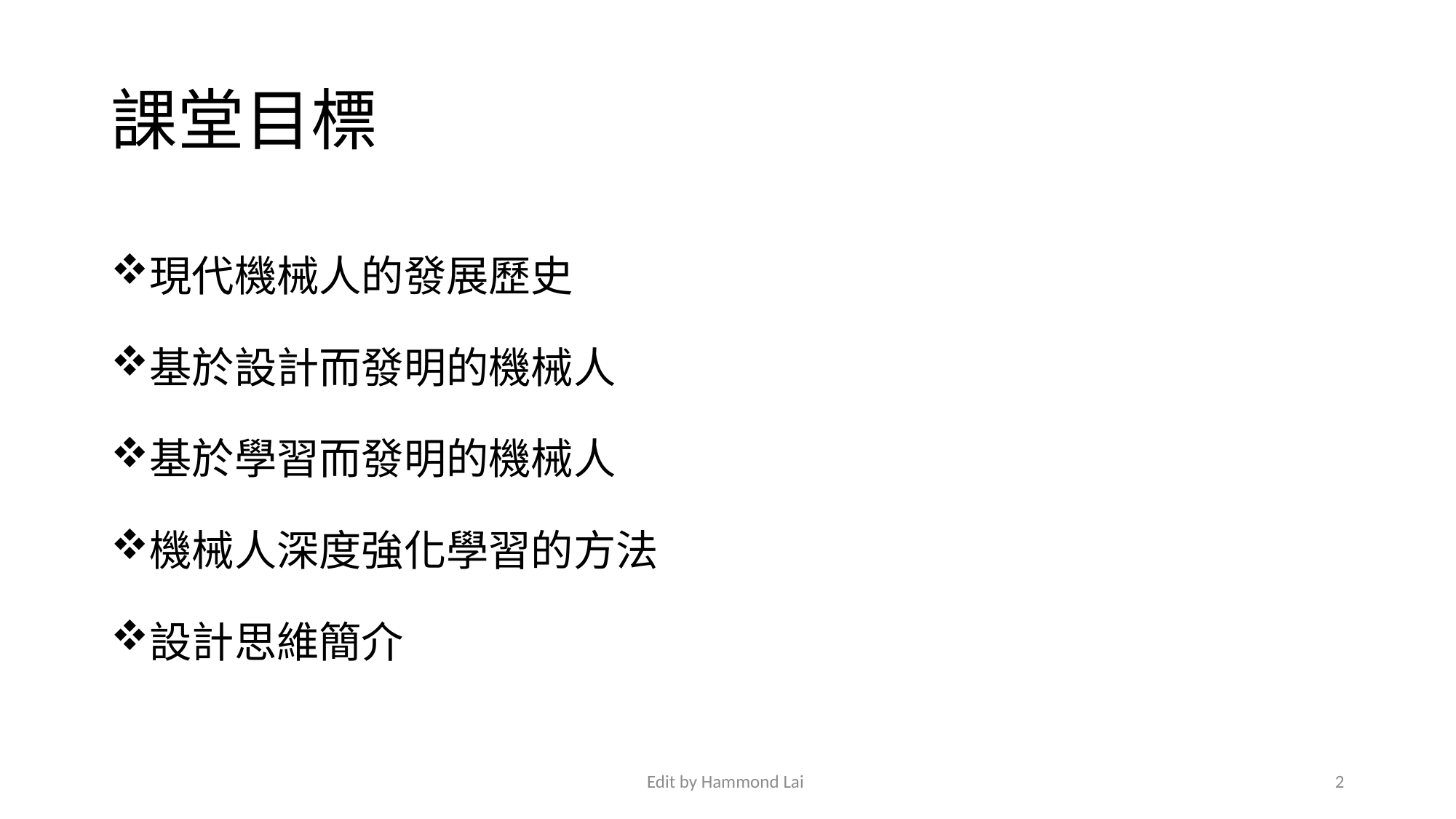

# 課堂目標
現代機械人的發展歷史
基於設計而發明的機械人
基於學習而發明的機械人
機械人深度強化學習的方法
設計思維簡介

Edit by Hammond Lai
2